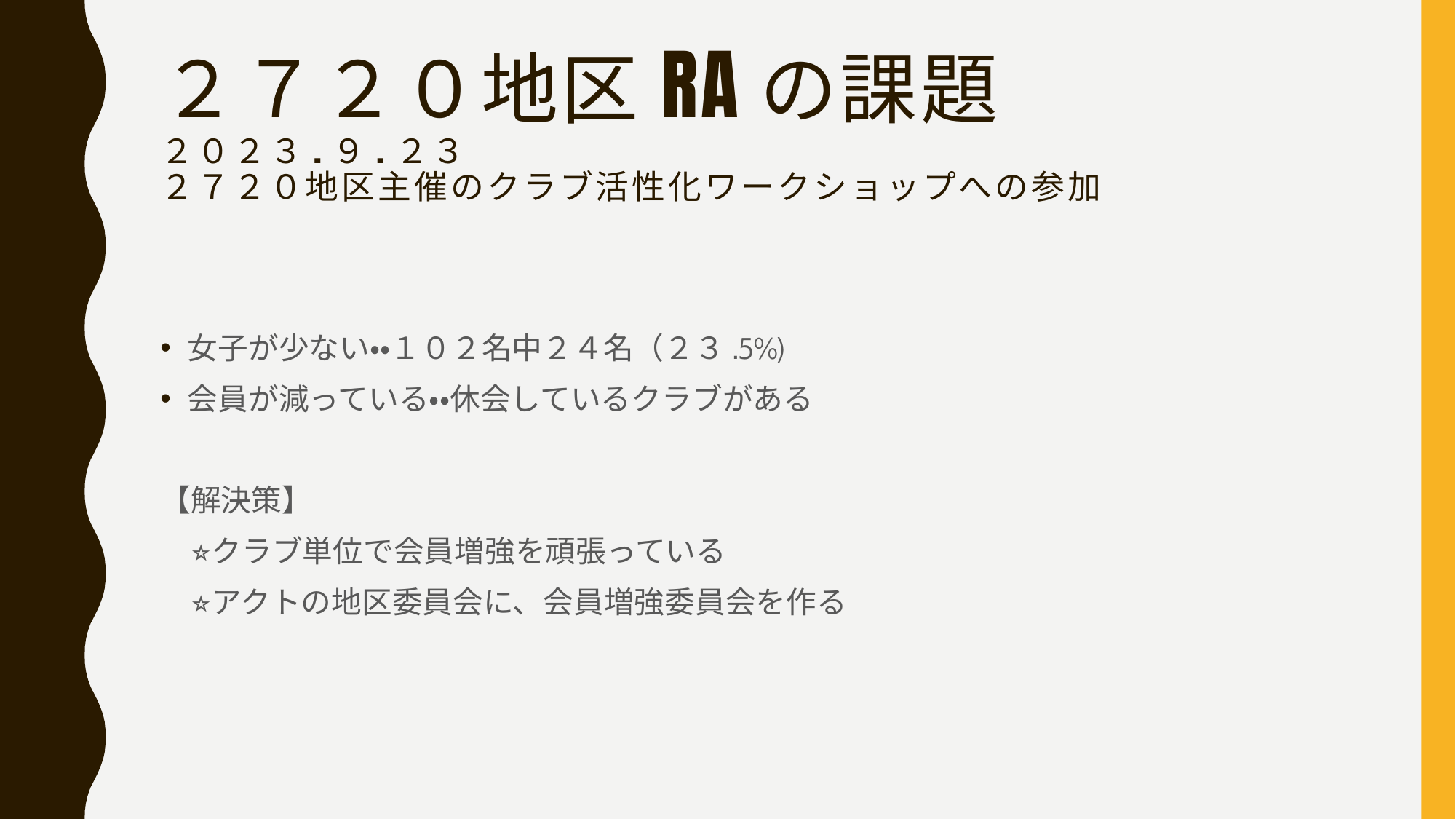

# ２７２０地区RAの課題 ２０２３.９.２３ ２７２０地区主催のクラブ活性化ワークショップへの参加

女子が少ない・・１０２名中２４名（２３.5%)
会員が減っている・・休会しているクラブがある

【解決策】
　⭐️クラブ単位で会員増強を頑張っている
　⭐️アクトの地区委員会に、会員増強委員会を作る